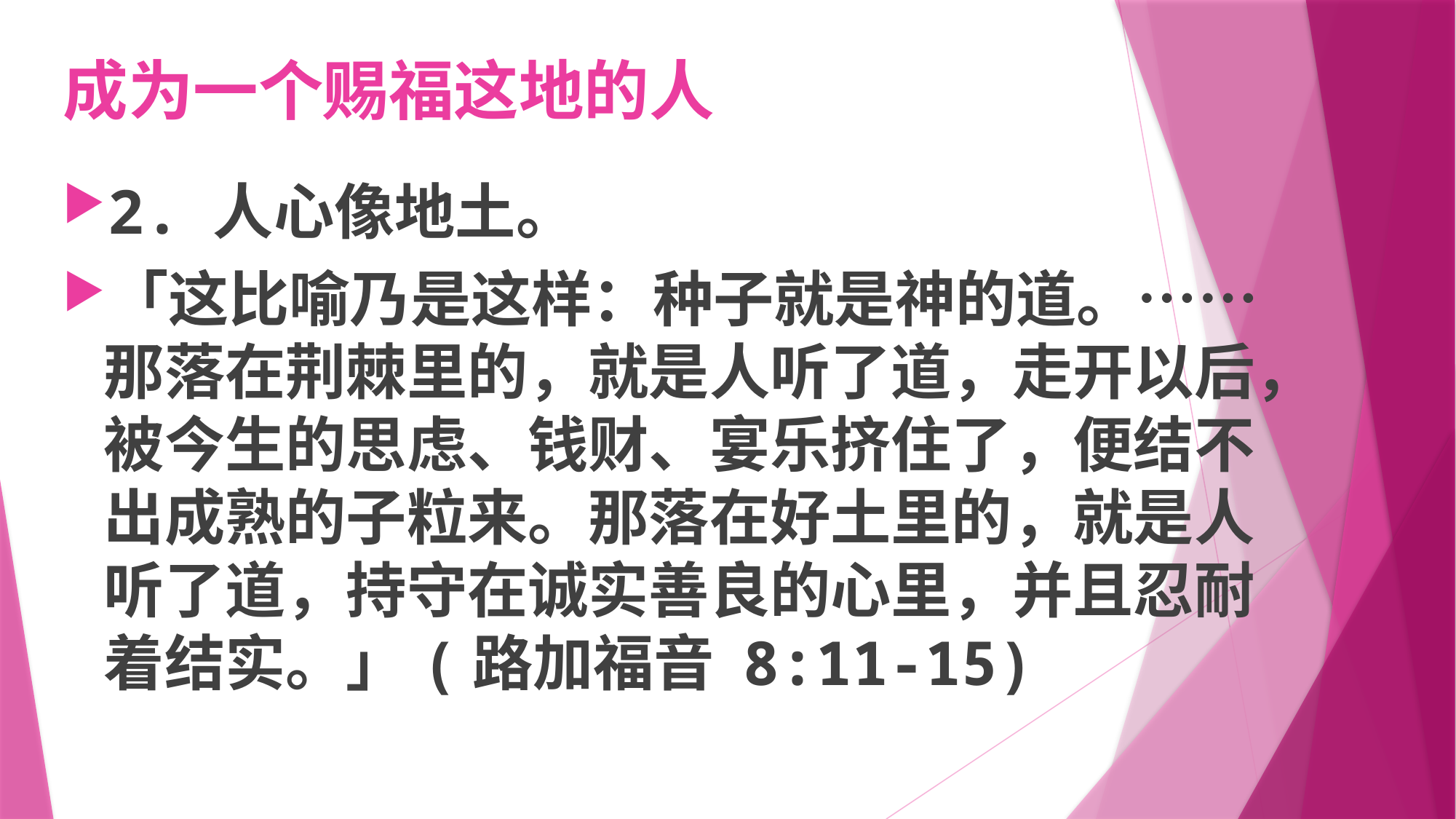

# 成为一个赐福这地的人
2.	人心像地土。
「这比喻乃是这样：种子就是神的道。……那落在荆棘里的，就是人听了道，走开以后，被今生的思虑、钱财、宴乐挤住了，便结不出成熟的子粒来。那落在好土里的，就是人听了道，持守在诚实善良的心里，并且忍耐着结实。」(路加福音 8:11-15)